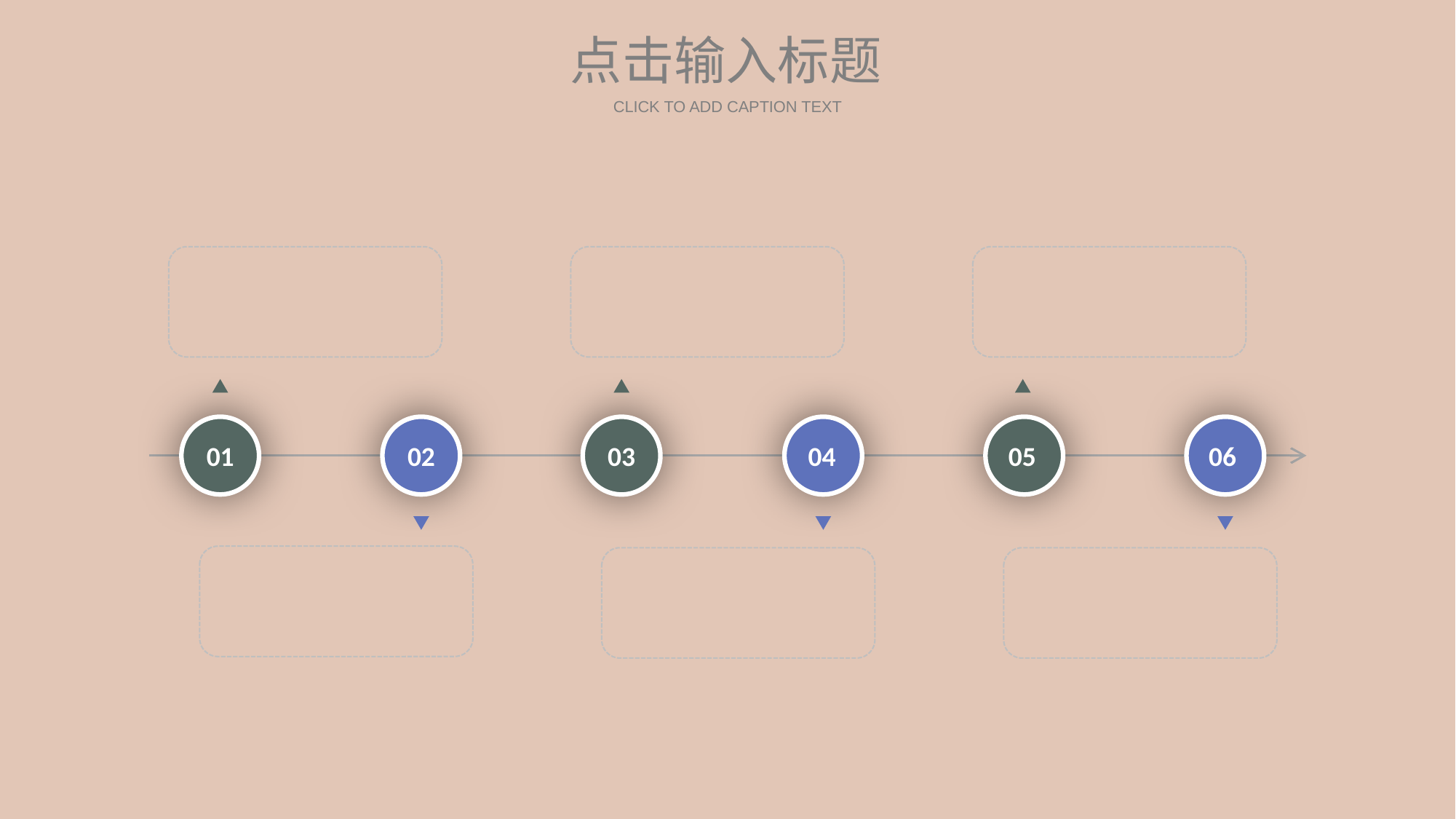

点击输入标题
CLICK TO ADD CAPTION TEXT

01
02
03
04
05
06